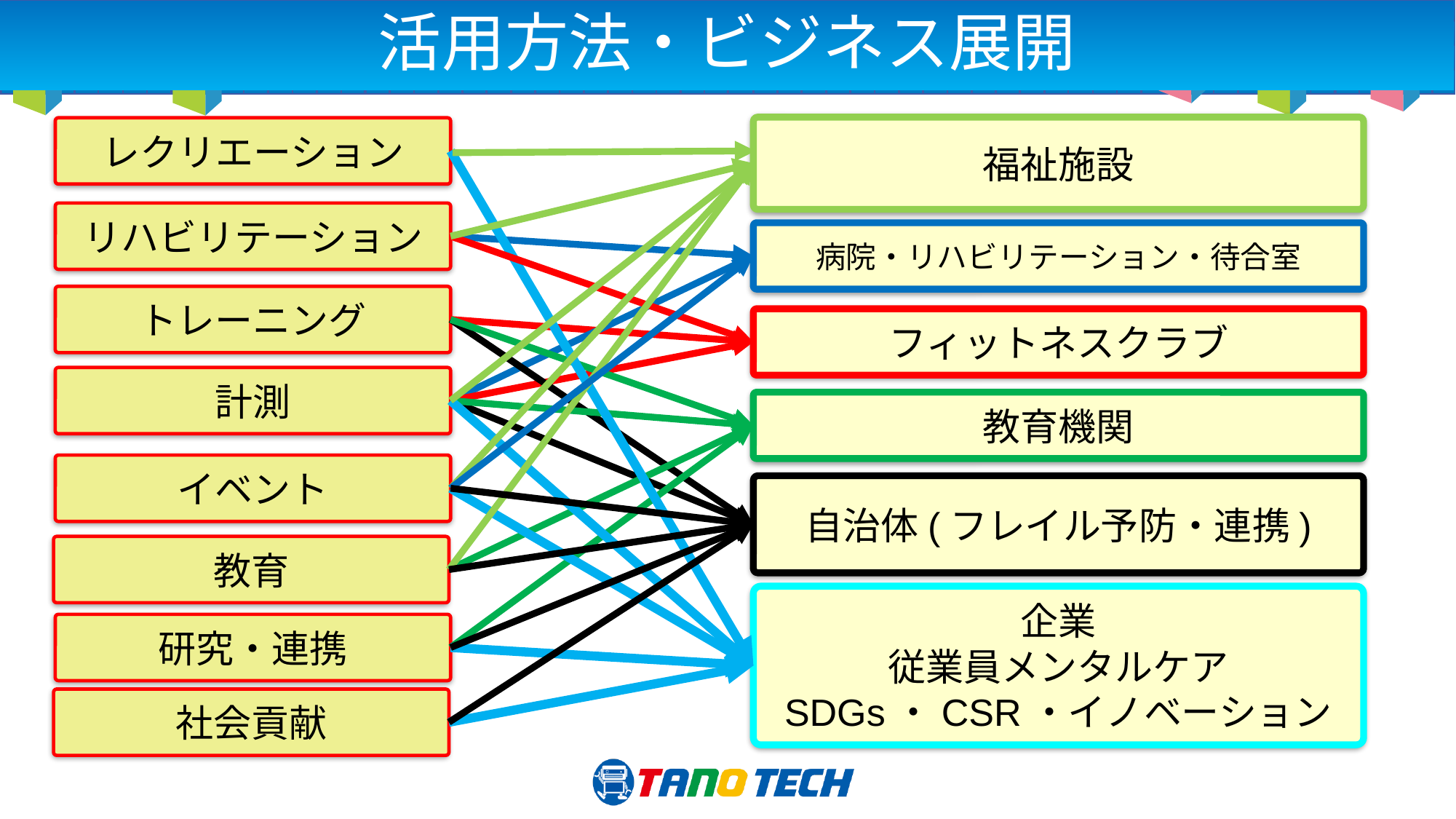

# 活用方法・ビジネス展開
福祉施設
レクリエーション
リハビリテーション
病院・リハビリテーション・待合室
トレーニング
フィットネスクラブ
計測
教育機関
イベント
自治体(フレイル予防・連携)
教育
企業
従業員メンタルケア
SDGs・CSR・イノベーション
研究・連携
社会貢献